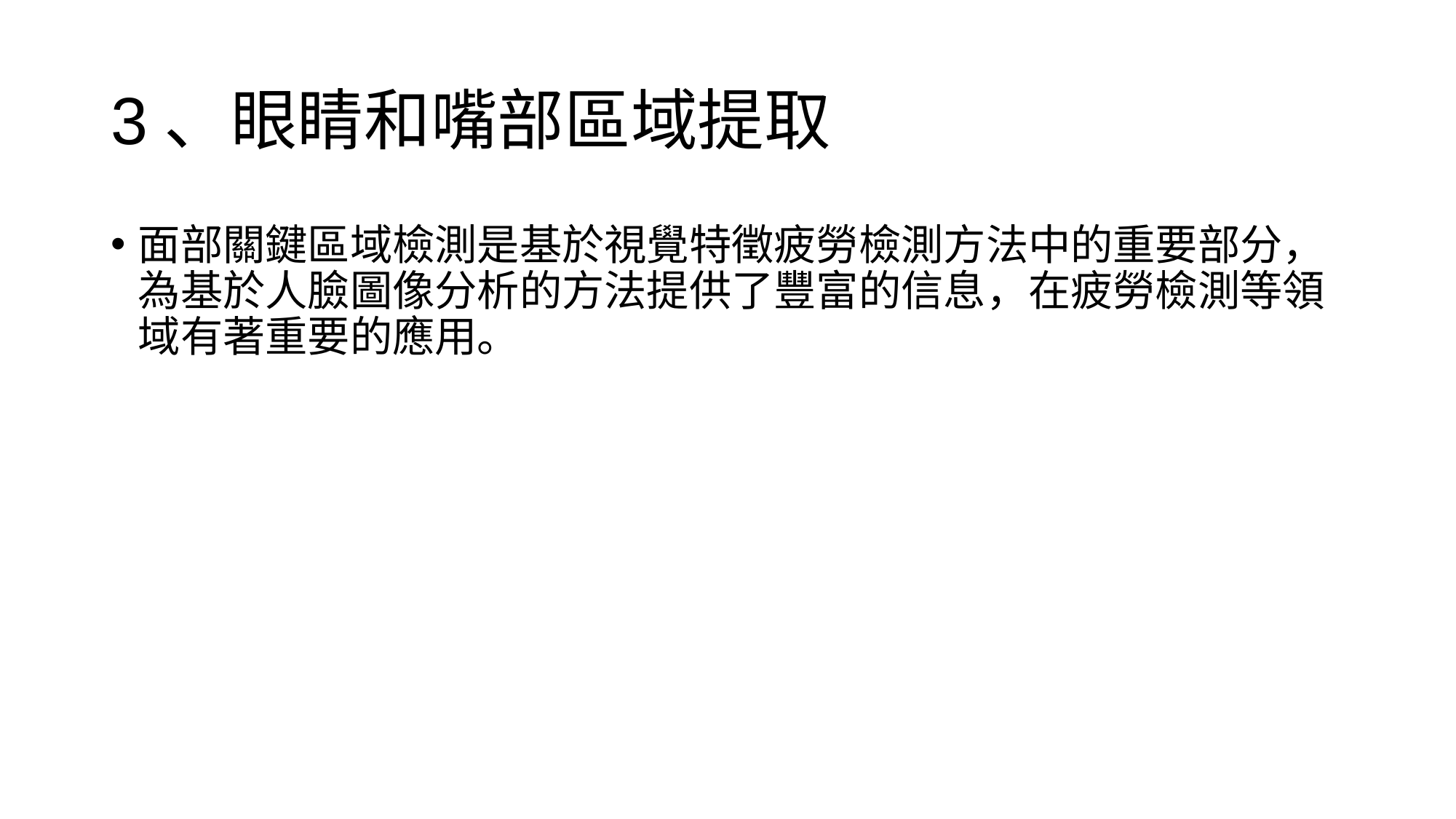

# 3、眼睛和嘴部區域提取
面部關鍵區域檢測是基於視覺特徵疲勞檢測方法中的重要部分，為基於人臉圖像分析的方法提供了豐富的信息，在疲勞檢測等領域有著重要的應用。